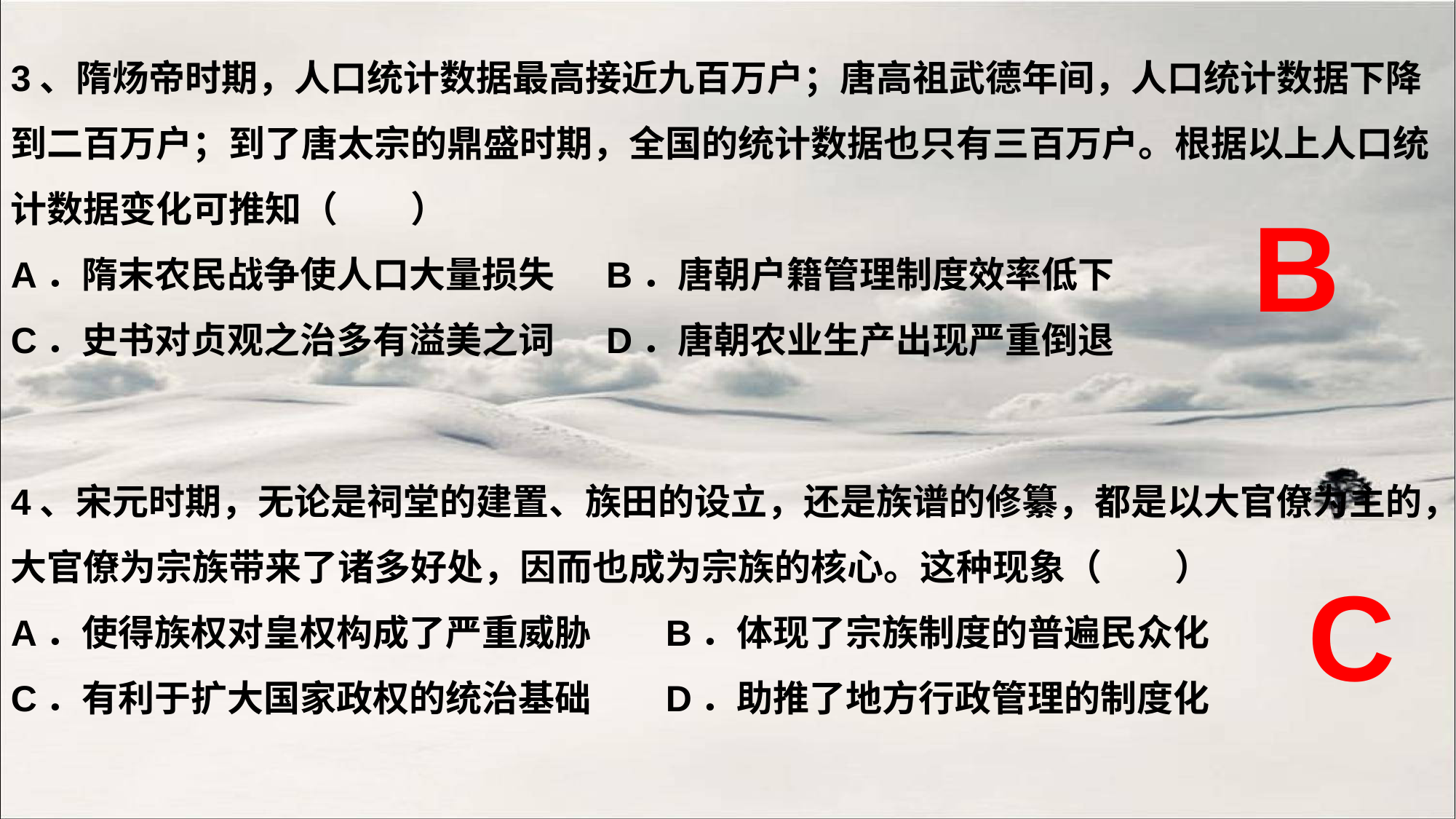

3、隋炀帝时期，人口统计数据最高接近九百万户；唐高祖武德年间，人口统计数据下降到二百万户；到了唐太宗的鼎盛时期，全国的统计数据也只有三百万户。根据以上人口统计数据变化可推知（　　）
A．隋末农民战争使人口大量损失	     B．唐朝户籍管理制度效率低下
C．史书对贞观之治多有溢美之词	     D．唐朝农业生产出现严重倒退
B
4、宋元时期，无论是祠堂的建置、族田的设立，还是族谱的修纂，都是以大官僚为主的，大官僚为宗族带来了诸多好处，因而也成为宗族的核心。这种现象（　　）
A．使得族权对皇权构成了严重威胁	B．体现了宗族制度的普遍民众化
C．有利于扩大国家政权的统治基础	D．助推了地方行政管理的制度化
C